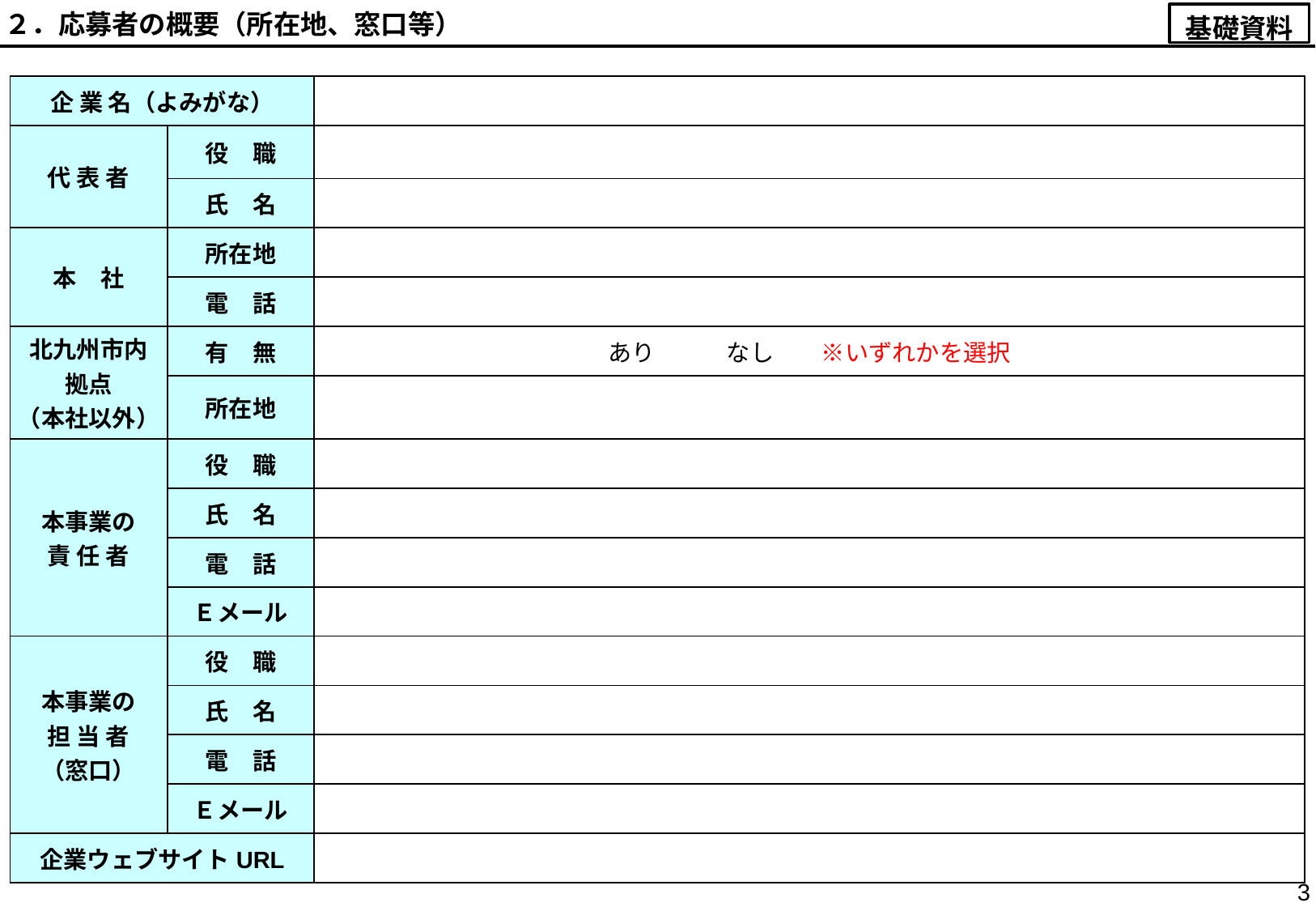

２．応募者の概要（所在地、窓口等）
基礎資料
| 企 業 名（よみがな） |  |  |
| --- | --- | --- |
| 代 表 者 | 役　職 |  |
|  | 氏　名 |  |
| 本　社 | 所在地 |  |
|  | 電　話 |  |
| 北九州市内 拠点 （本社以外） | 有　無 | あり　　　なし　　※いずれかを選択 |
|  | 所在地 |  |
| 本事業の 責 任 者 | 役　職 |  |
|  | 氏　名 |  |
|  | 電　話 |  |
|  | Ｅメール |  |
| 本事業の 担 当 者 （窓口） | 役　職 |  |
|  | 氏　名 |  |
|  | 電　話 |  |
|  | Ｅメール |  |
| 企業ウェブサイトURL |  |  |
3